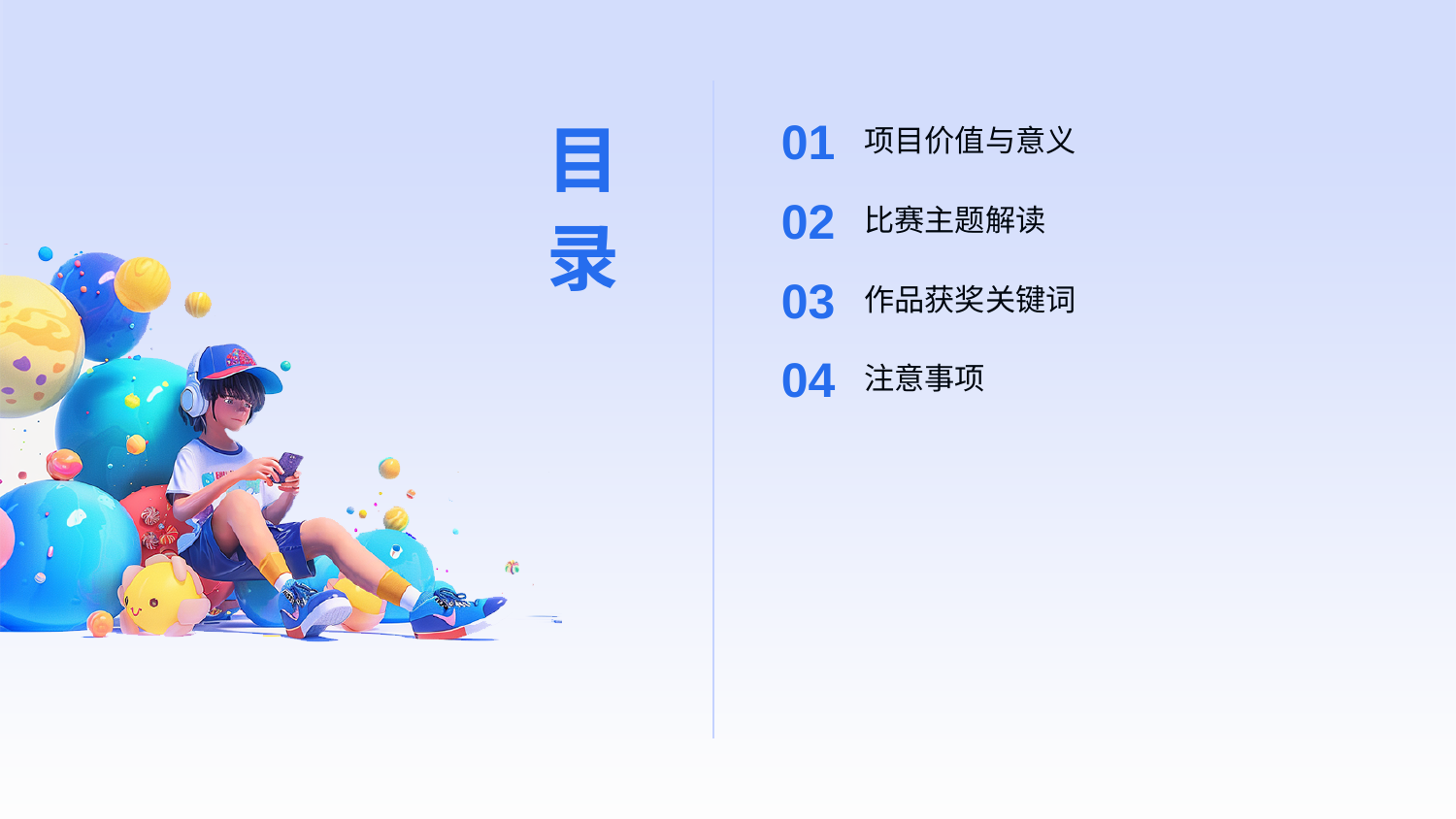

目录
01
项目价值与意义
02
比赛主题解读
03
作品获奖关键词
04
注意事项